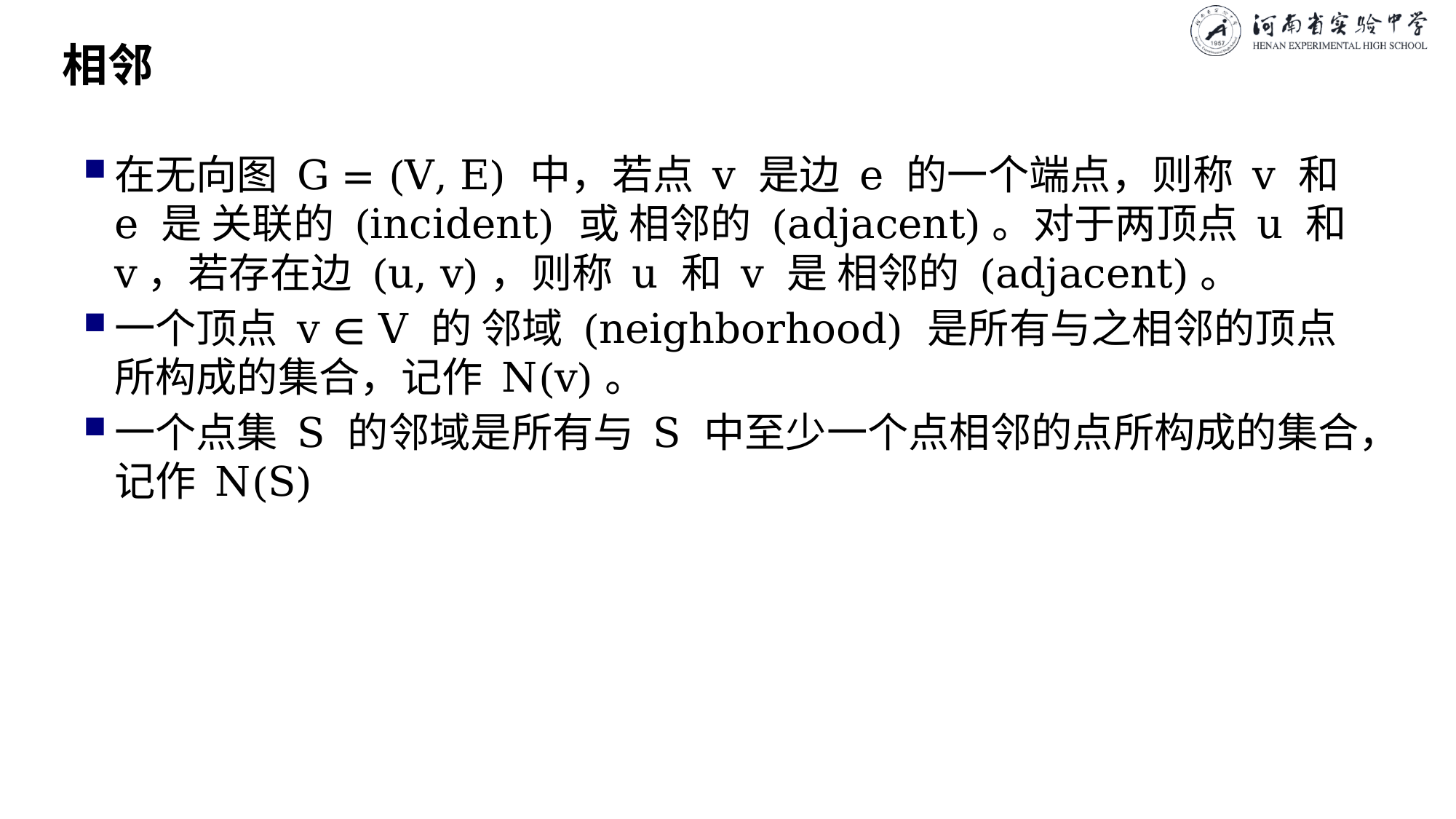

# 相邻
在无向图 G = (V, E) 中，若点 v 是边 e 的一个端点，则称 v 和 e 是 关联的 (incident) 或 相邻的 (adjacent)。对于两顶点 u 和 v，若存在边 (u, v)，则称 u 和 v 是 相邻的 (adjacent)。
一个顶点 v ∈ V 的 邻域 (neighborhood) 是所有与之相邻的顶点所构成的集合，记作 N(v)。
一个点集 S 的邻域是所有与 S 中至少一个点相邻的点所构成的集合，记作 N(S)